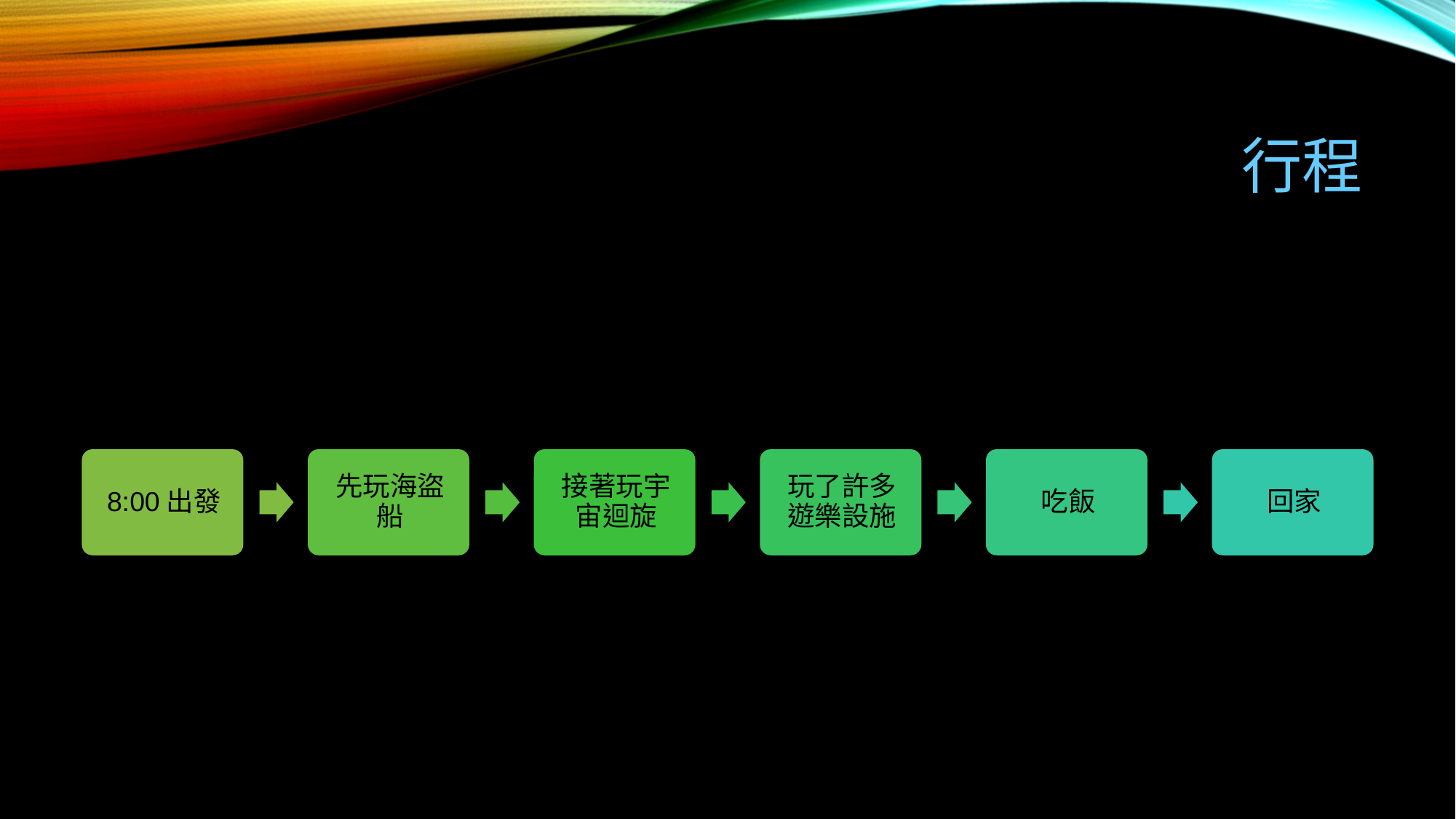

# 行程
8:00出發

先玩海盜船

接著玩宇宙迴旋

玩了許多遊樂設施

吃飯

回家